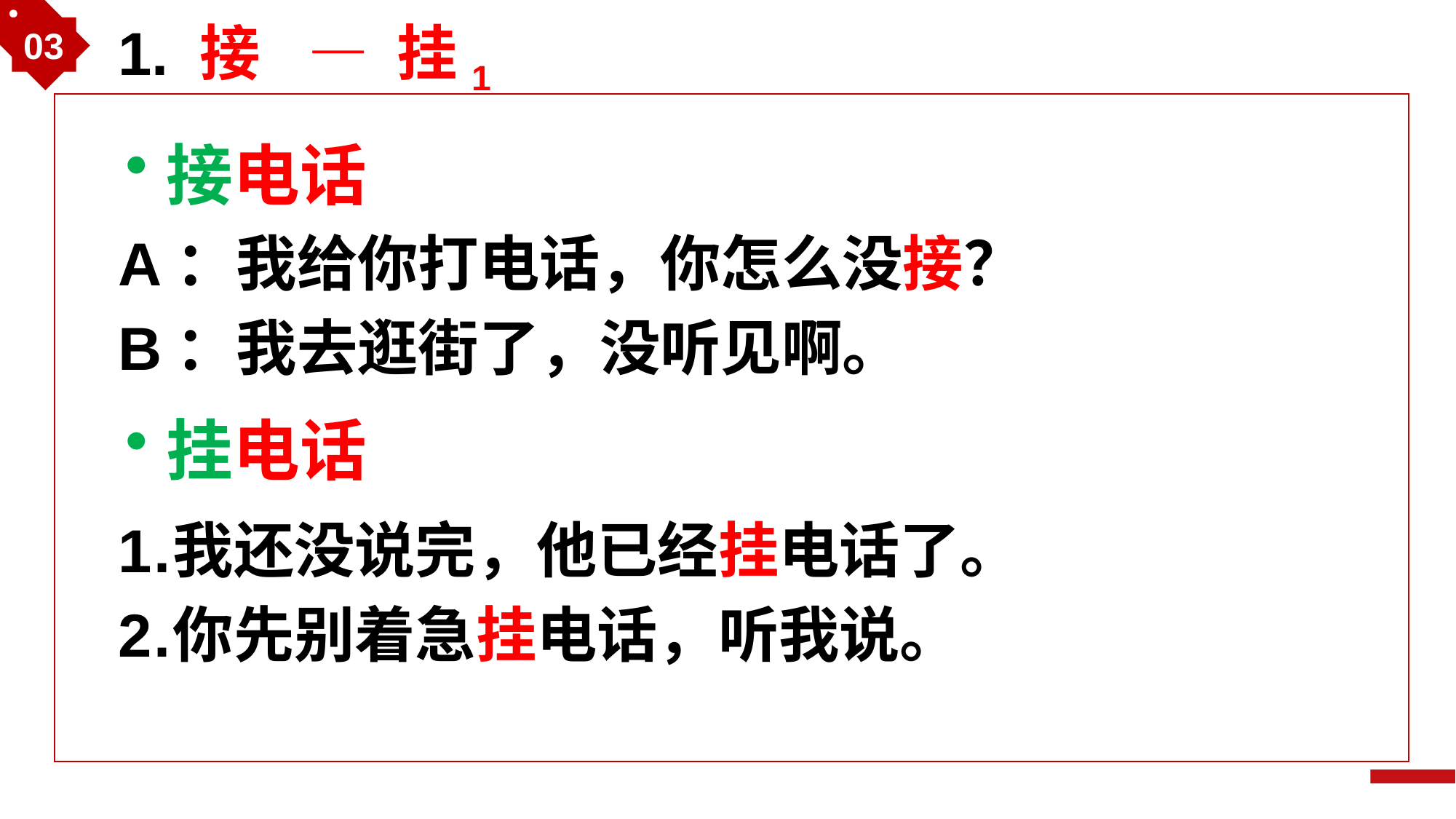

03
— 挂1
1. 接

接电话
A：我给你打电话，你怎么没接？
B：我去逛街了，没听见啊。
挂电话
我还没说完，他已经挂电话了。
你先别着急挂电话，听我说。